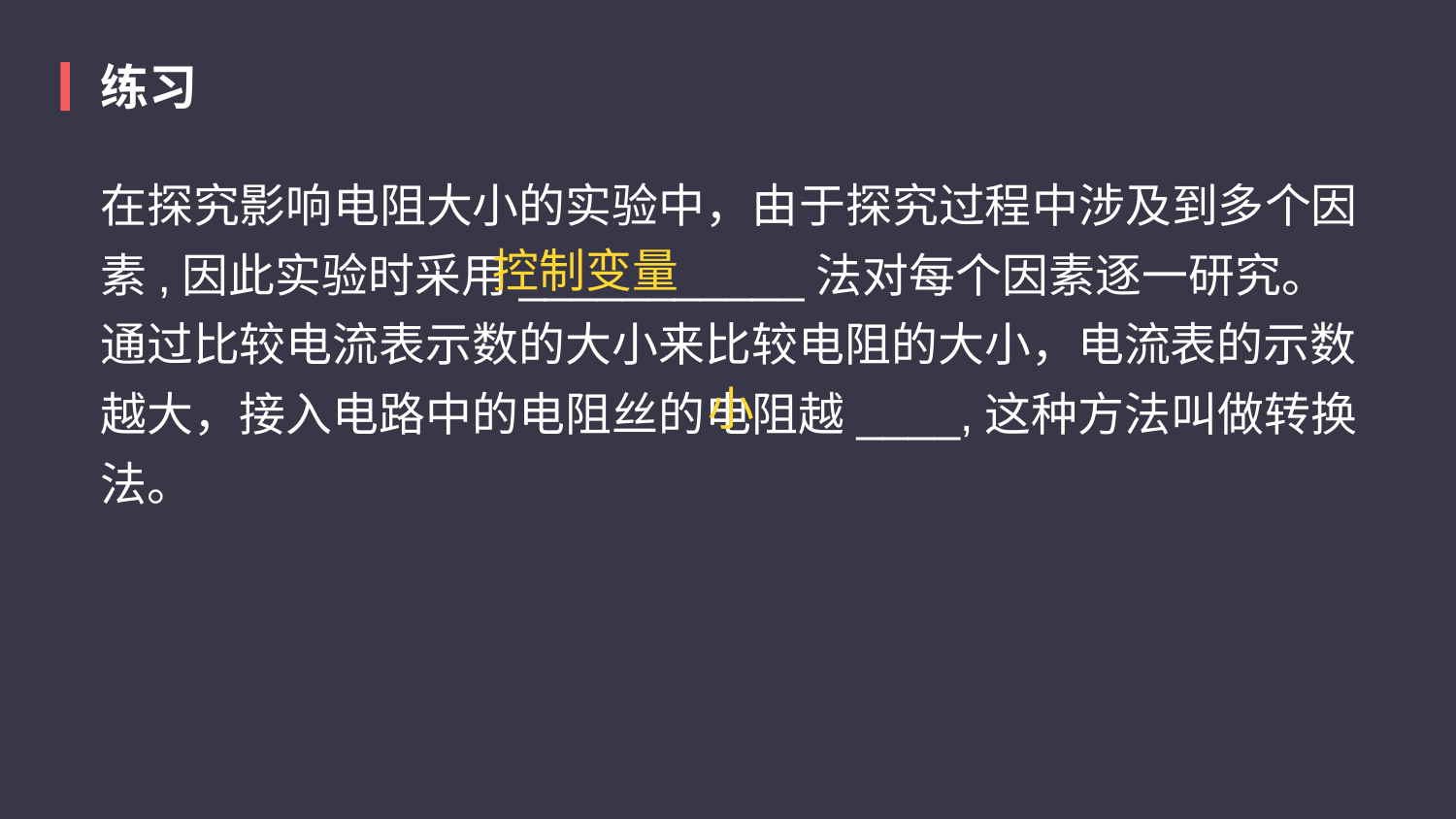

练习

在探究影响电阻大小的实验中，由于探究过程中涉及到多个因素,因此实验时采用___________法对每个因素逐一研究。通过比较电流表示数的大小来比较电阻的大小，电流表的示数越大，接入电路中的电阻丝的电阻越____,这种方法叫做转换法。
控制变量
小